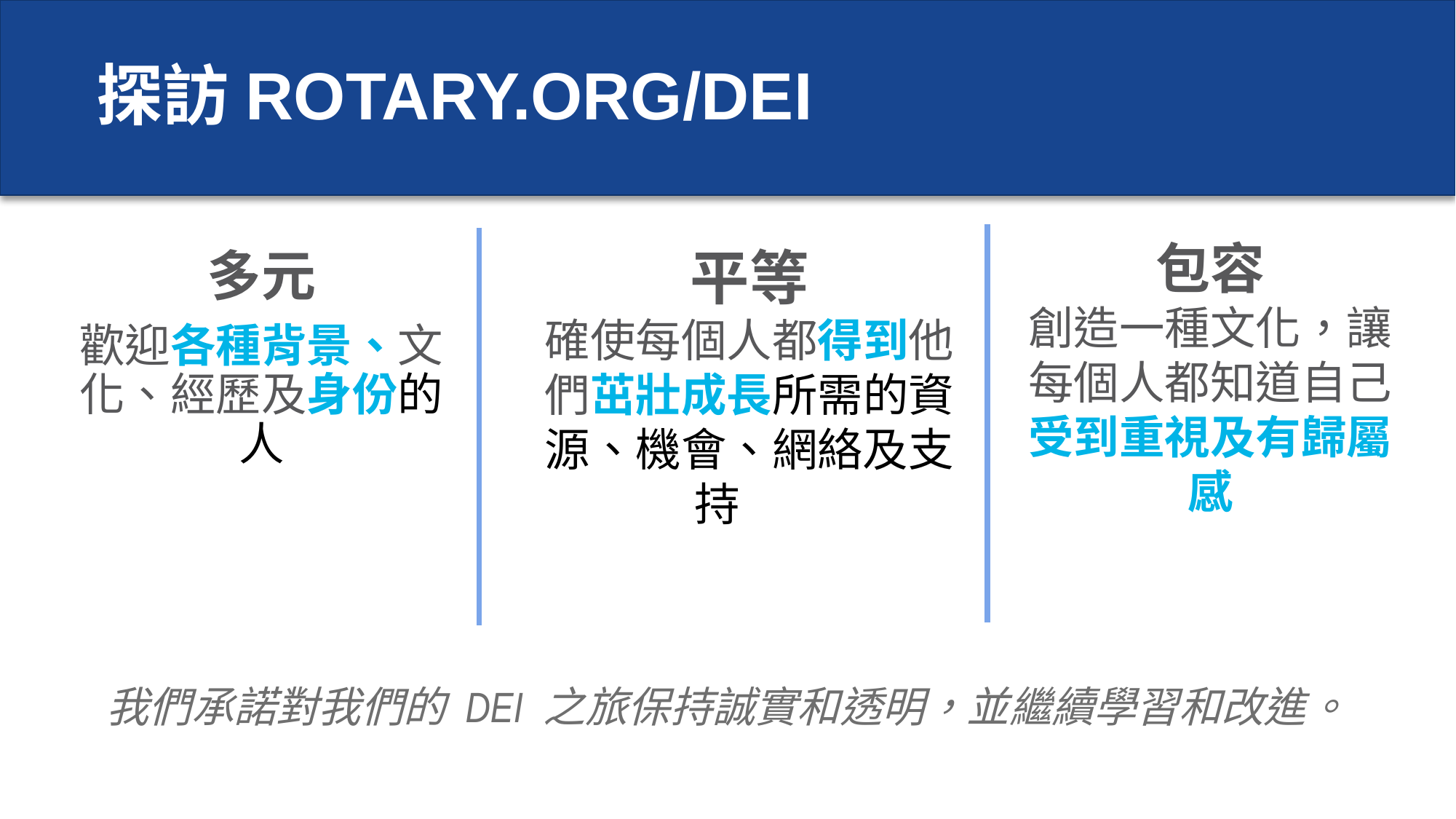

10
探訪ROTARY.ORG/DEI
包容
創造一種文化，讓每個人都知道自己受到重視及有歸屬感
平等
確使每個人都得到他們茁壯成長所需的資源、機會、網絡及支持
多元
歡迎各種背景、文化、經歷及身份的人
我們承諾對我們的 DEI 之旅保持誠實和透明，並繼續學習和改進。